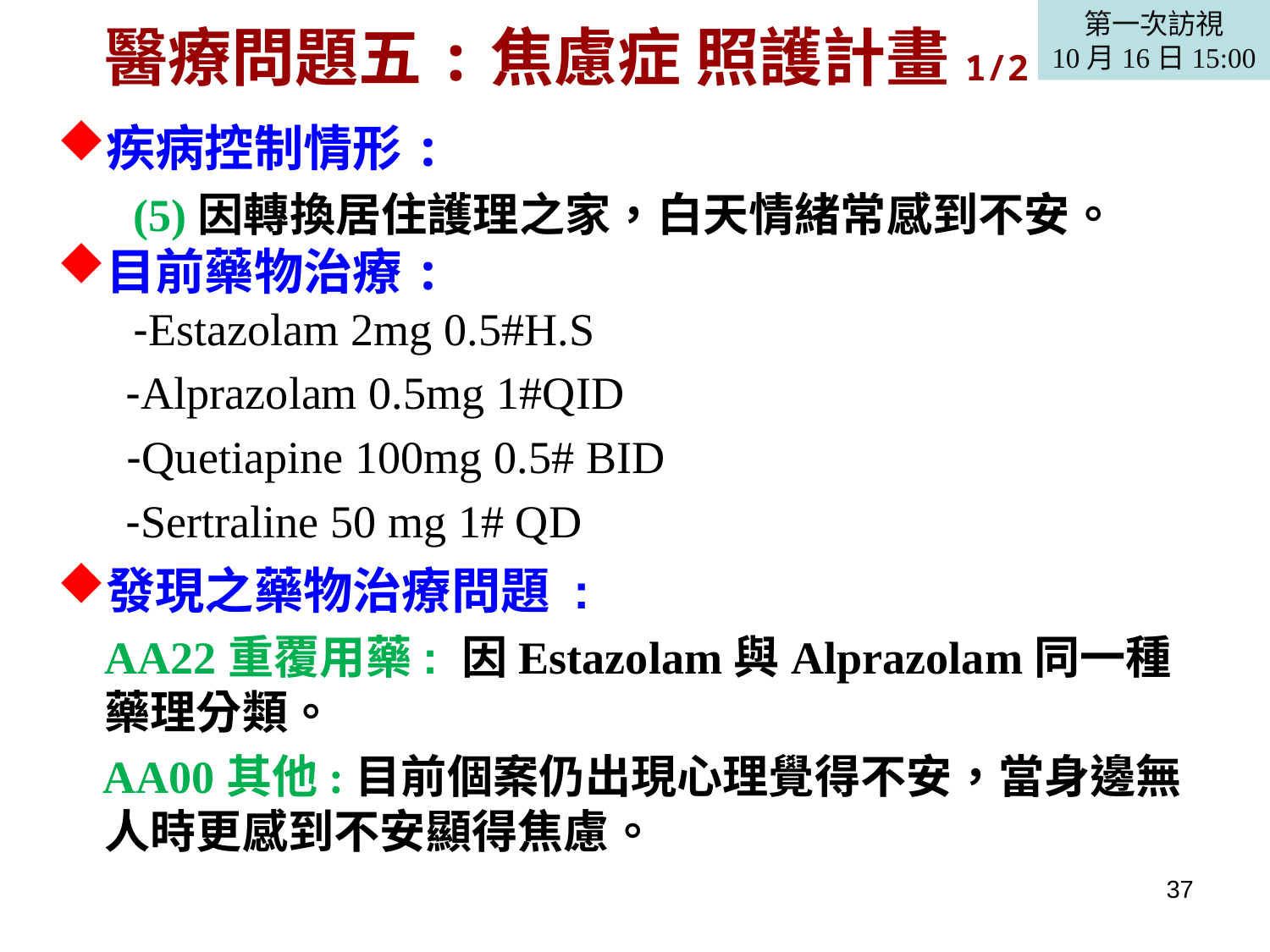

第一次訪視
10月16日15:00
# 醫療問題五:焦慮症 照護計畫1/2
疾病控制情形:
   (5)因轉換居住護理之家，白天情緒常感到不安。
目前藥物治療:
      -Estazolam 2mg 0.5#H.S
      -Alprazolam 0.5mg 1#QID
      -Quetiapine 100mg 0.5# BID
      -Sertraline 50 mg 1# QD
發現之藥物治療問題 :
    AA22重覆用藥: 因Estazolam與Alprazolam同一種藥理分類。
    AA00其他:目前個案仍出現心理覺得不安，當身邊無人時更感到不安顯得焦慮。

37